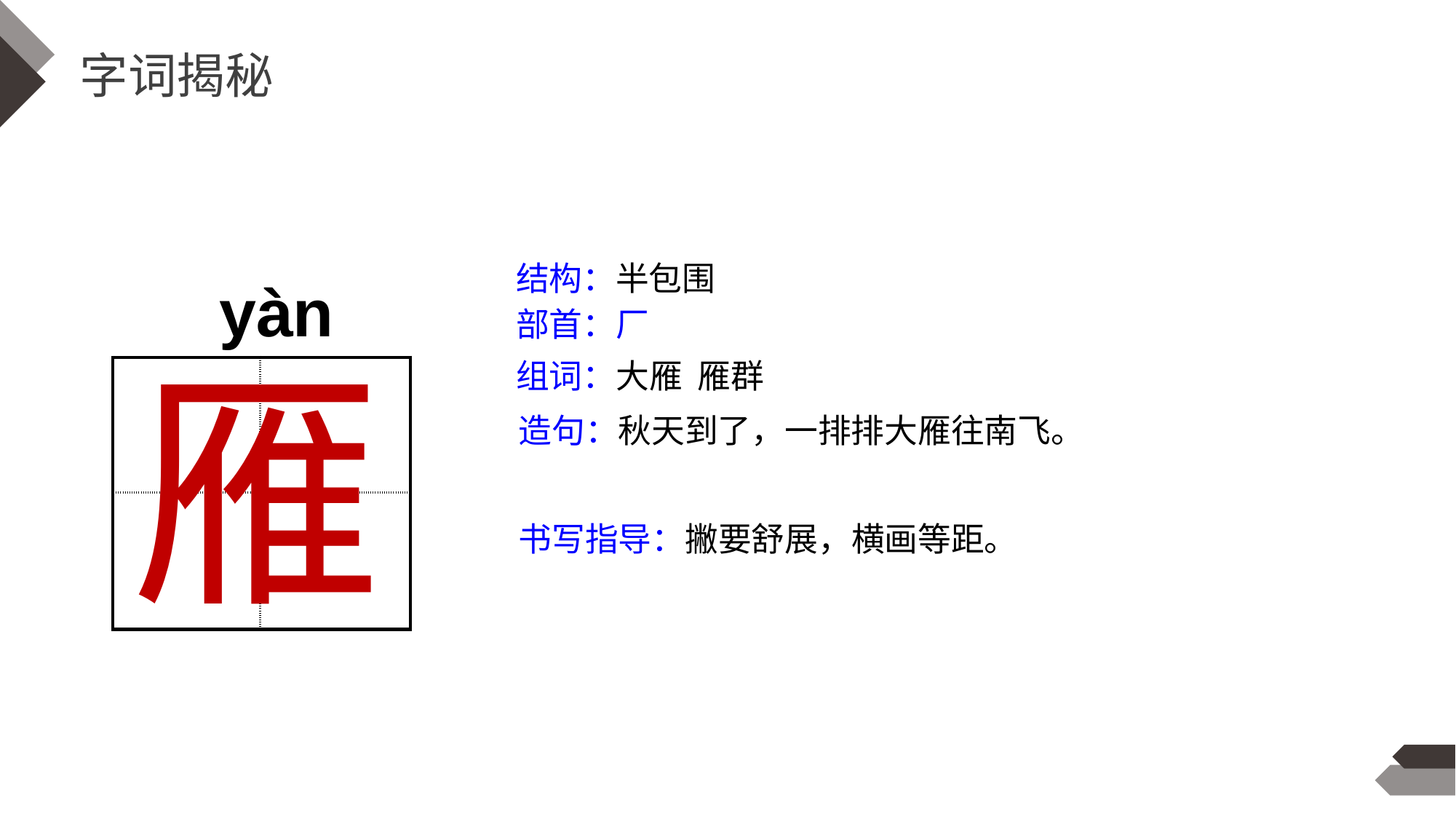

字词揭秘
结构：半包围
yàn
部首：厂
雁
组词：大雁  雁群
|  |  |
| --- | --- |
|  |  |
造句：秋天到了，一排排大雁往南飞。

书写指导：撇要舒展，横画等距。